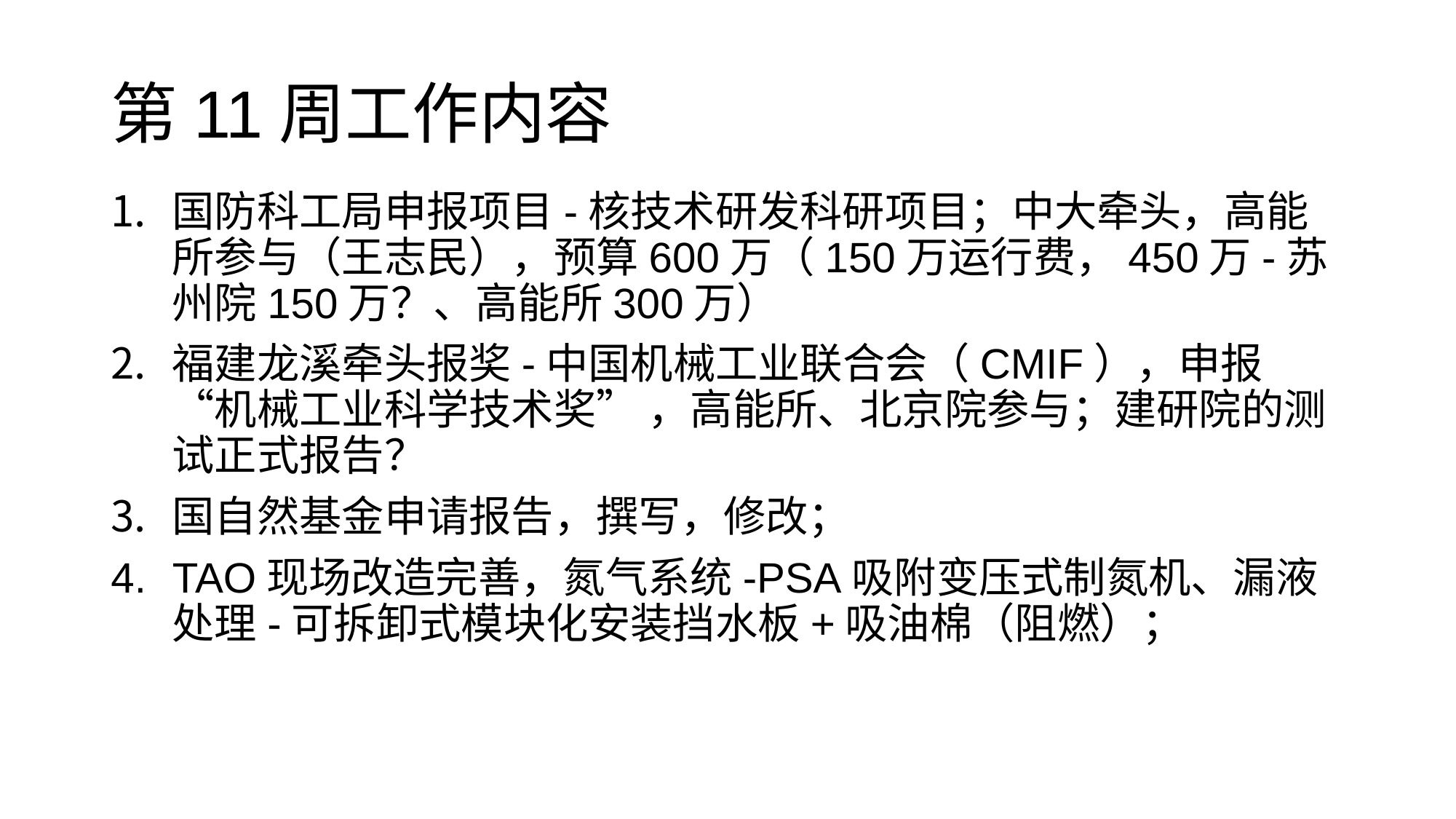

# 第11周工作内容
国防科工局申报项目-核技术研发科研项目；中大牵头，高能所参与（王志民），预算600万（150万运行费，450万-苏州院150万？、高能所300万）
福建龙溪牵头报奖-中国机械工业联合会（CMIF），申报“机械工业科学技术奖” ，高能所、北京院参与；建研院的测试正式报告？
国自然基金申请报告，撰写，修改；
TAO现场改造完善，氮气系统-PSA吸附变压式制氮机、漏液处理-可拆卸式模块化安装挡水板+吸油棉（阻燃）；